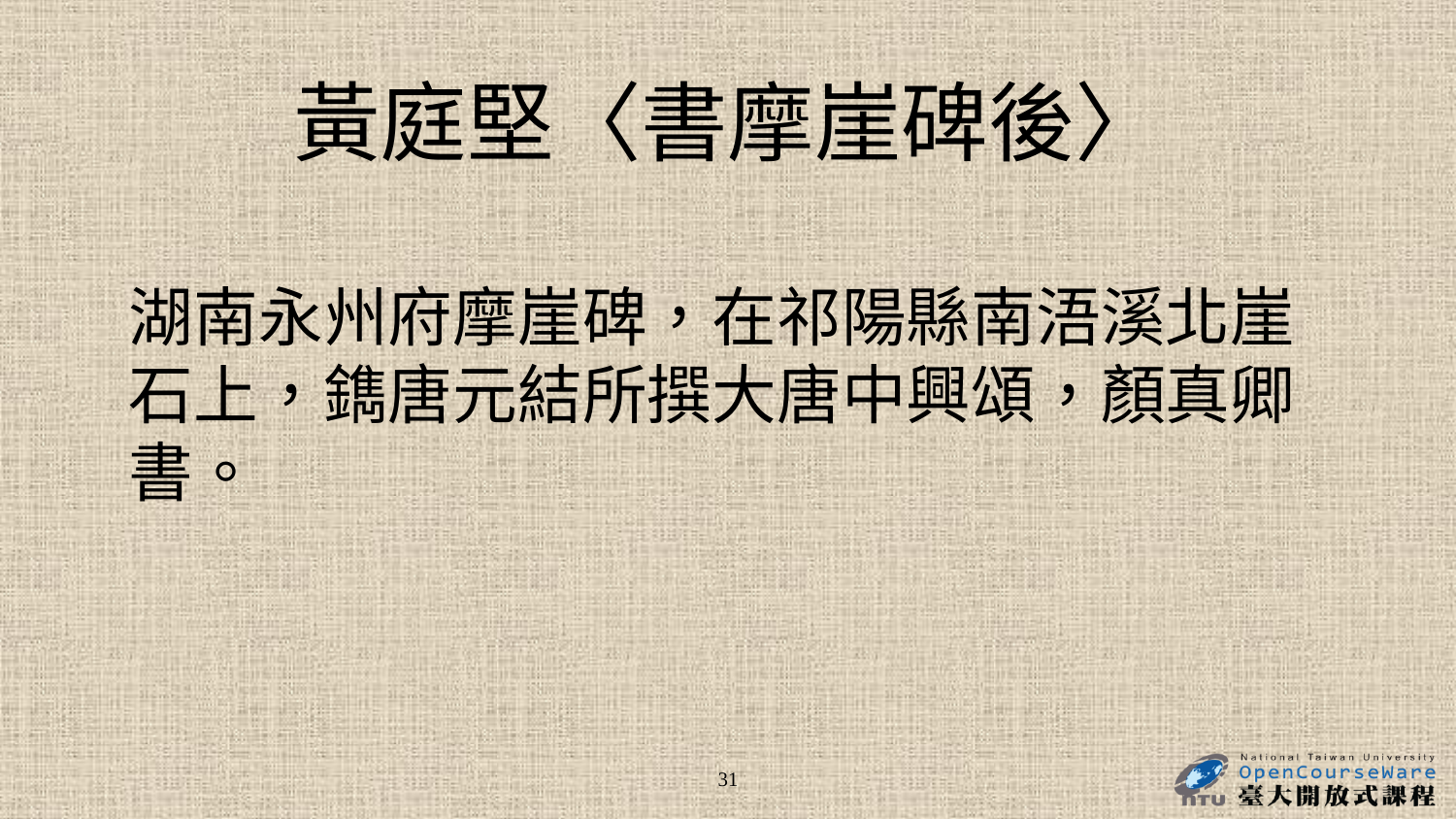

黃庭堅〈書摩崖碑後〉

湖南永州府摩崖碑，在祁陽縣南浯溪北崖石上，鐫唐元結所撰大唐中興頌，顏真卿書。

31